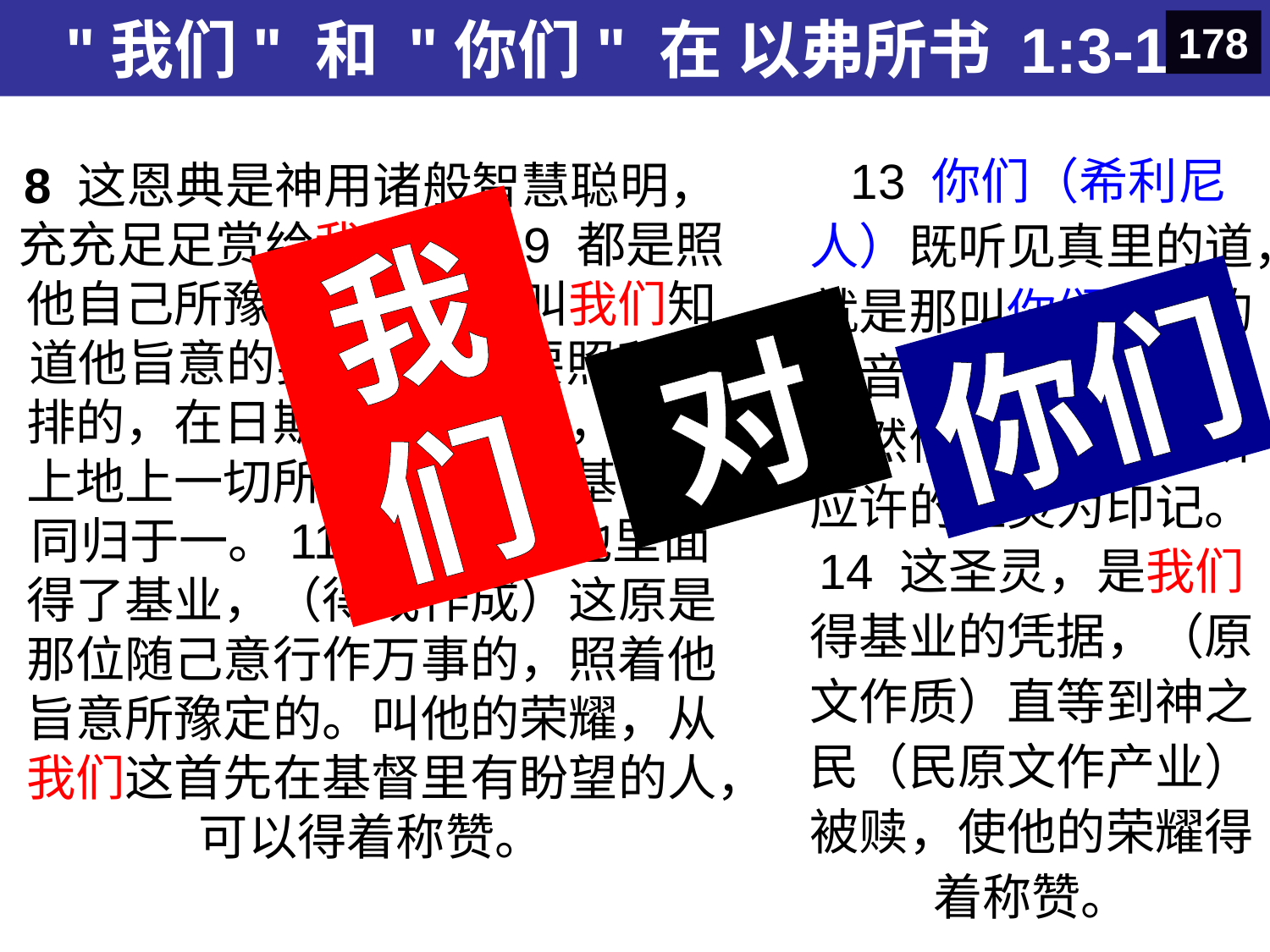

# "我们" 和 "你们" 在 以弗所书 1:3-14
178
13 你们（希利尼人）既听见真里的道，就是那叫你们得救的福音，也信了基督，既然信他，就受了所应许的圣灵为印记。 14 这圣灵，是我们得基业的凭据，（原文作质）直等到神之民（民原文作产业）被赎，使他的荣耀得着称赞。
8 这恩典是神用诸般智慧聪明，充充足足赏给我们的，9 都是照他自己所豫定的美意，叫我们知道他旨意的奥秘，10 要照所安排的，在日期满足的时候，使天上地上一切所有的，都在基督里同归于一。11 我们也在他里面得了基业，（得或作成）这原是那位随己意行作万事的，照着他旨意所豫定的。叫他的荣耀，从我们这首先在基督里有盼望的人，可以得着称赞。

我们
你们
对